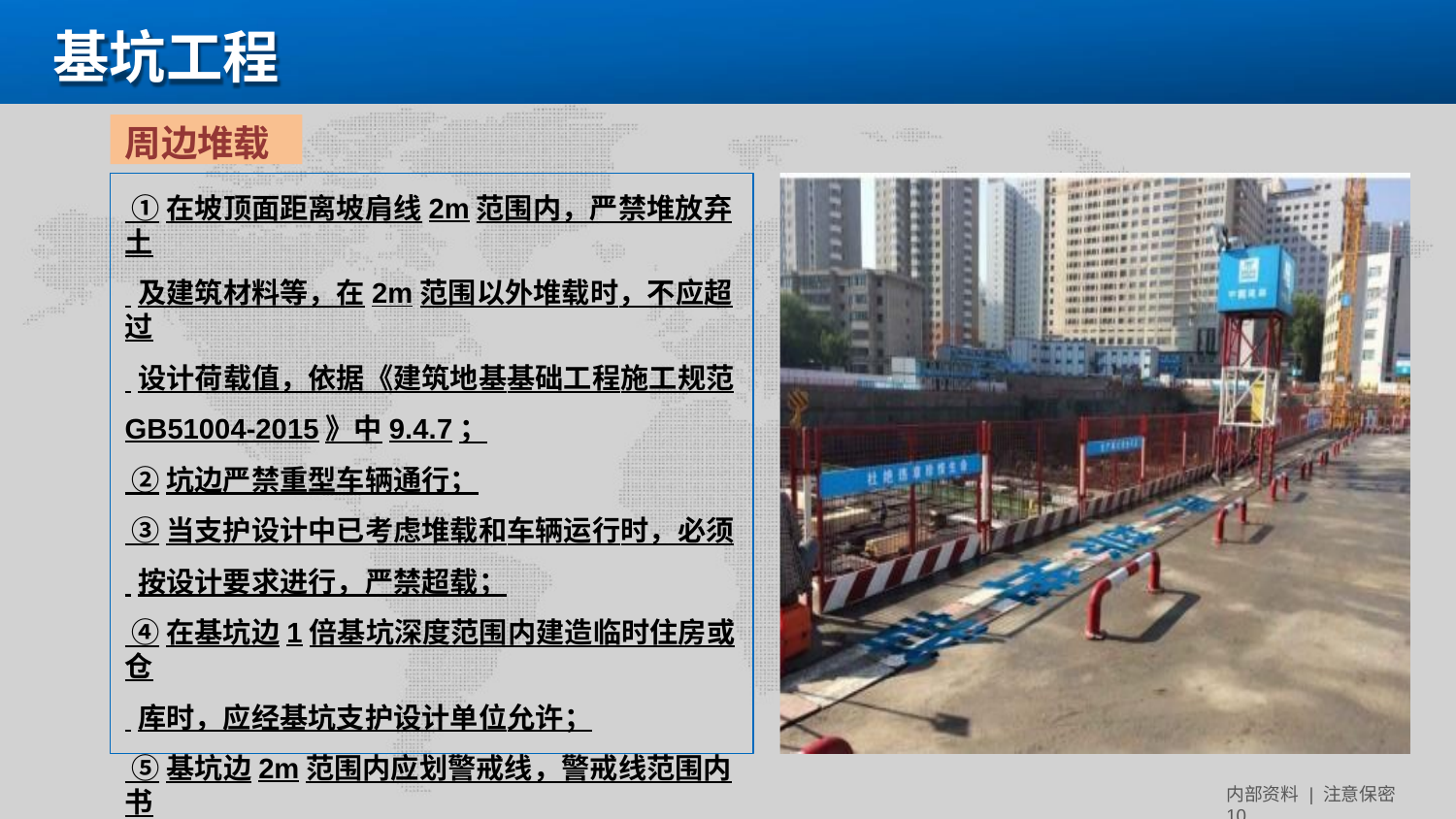

# 基坑工程
周边堆载
 ①在坡顶面距离坡肩线2m范围内，严禁堆放弃土
 及建筑材料等，在2m范围以外堆载时，不应超过
 设计荷载值，依据《建筑地基基础工程施工规范
GB51004-2015》中9.4.7；
 ②坑边严禁重型车辆通行；
 ③当支护设计中已考虑堆载和车辆运行时，必须
 按设计要求进行，严禁超载；
 ④在基坑边1倍基坑深度范围内建造临时住房或仓
 库时，应经基坑支护设计单位允许；
 ⑤基坑边2m范围内应划警戒线，警戒线范围内书
 写严禁堆载的警示语。

内部资料 | 注意保密 10